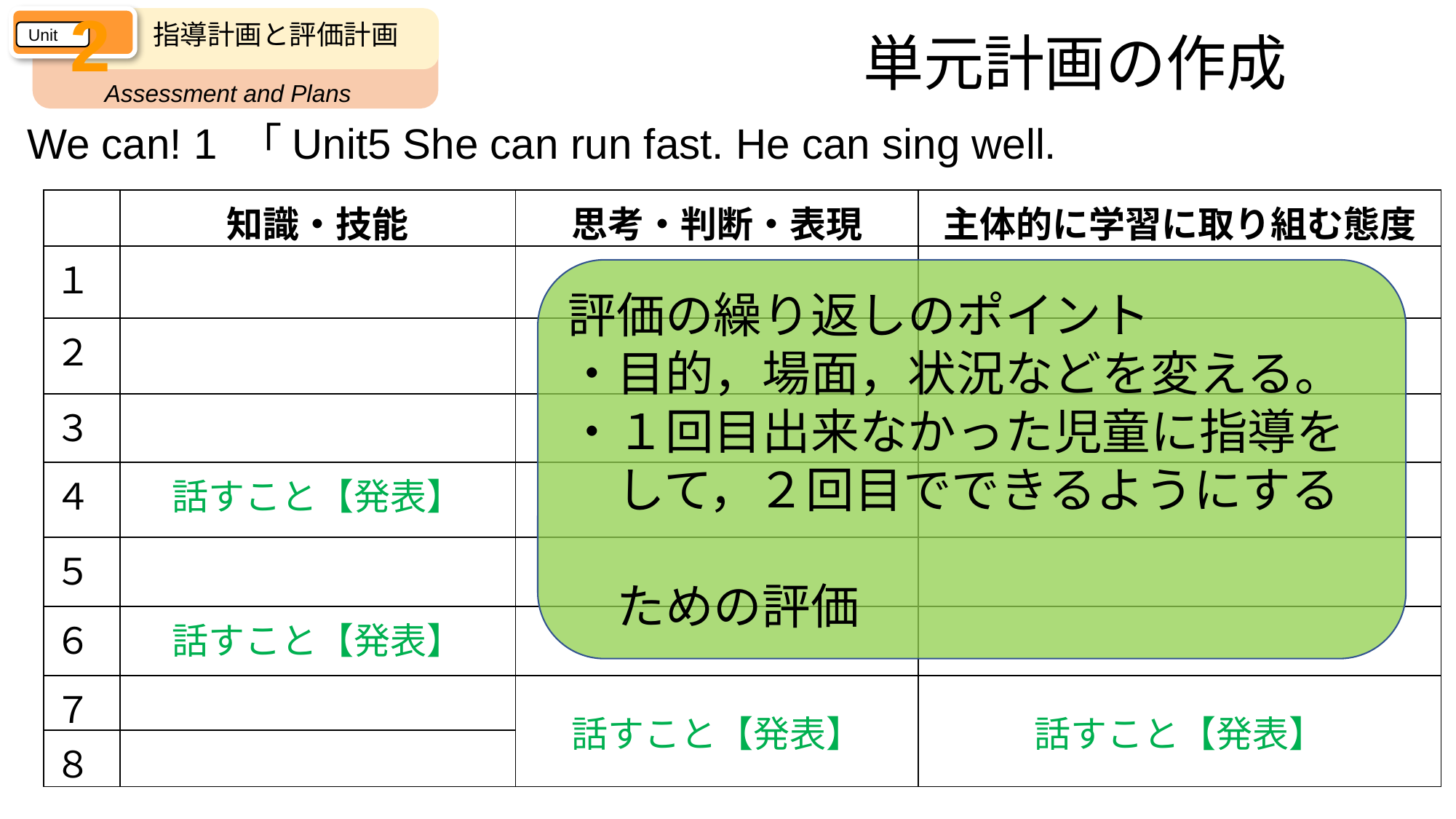

2

Unit
指導計画と評価計画
Assessment and Plans
単元計画の作成
We can! 1 「Unit5 She can run fast. He can sing well.
|  | 知識・技能 | 思考・判断・表現 | 主体的に学習に取り組む態度 |
| --- | --- | --- | --- |
| １ |  |  |  |
| ２ |  |  |  |
| ３ |  |  |  |
| ４ | 話すこと【発表】 |  |  |
| ５ |  |  |  |
| ６ | 話すこと【発表】 |  |  |
| ７ |  | 話すこと【発表】 | 話すこと【発表】 |
| ８ |  |  |  |
評価の繰り返しのポイント
・目的，場面，状況などを変える。
・１回目出来なかった児童に指導を
　して，２回目でできるようにする
　ための評価